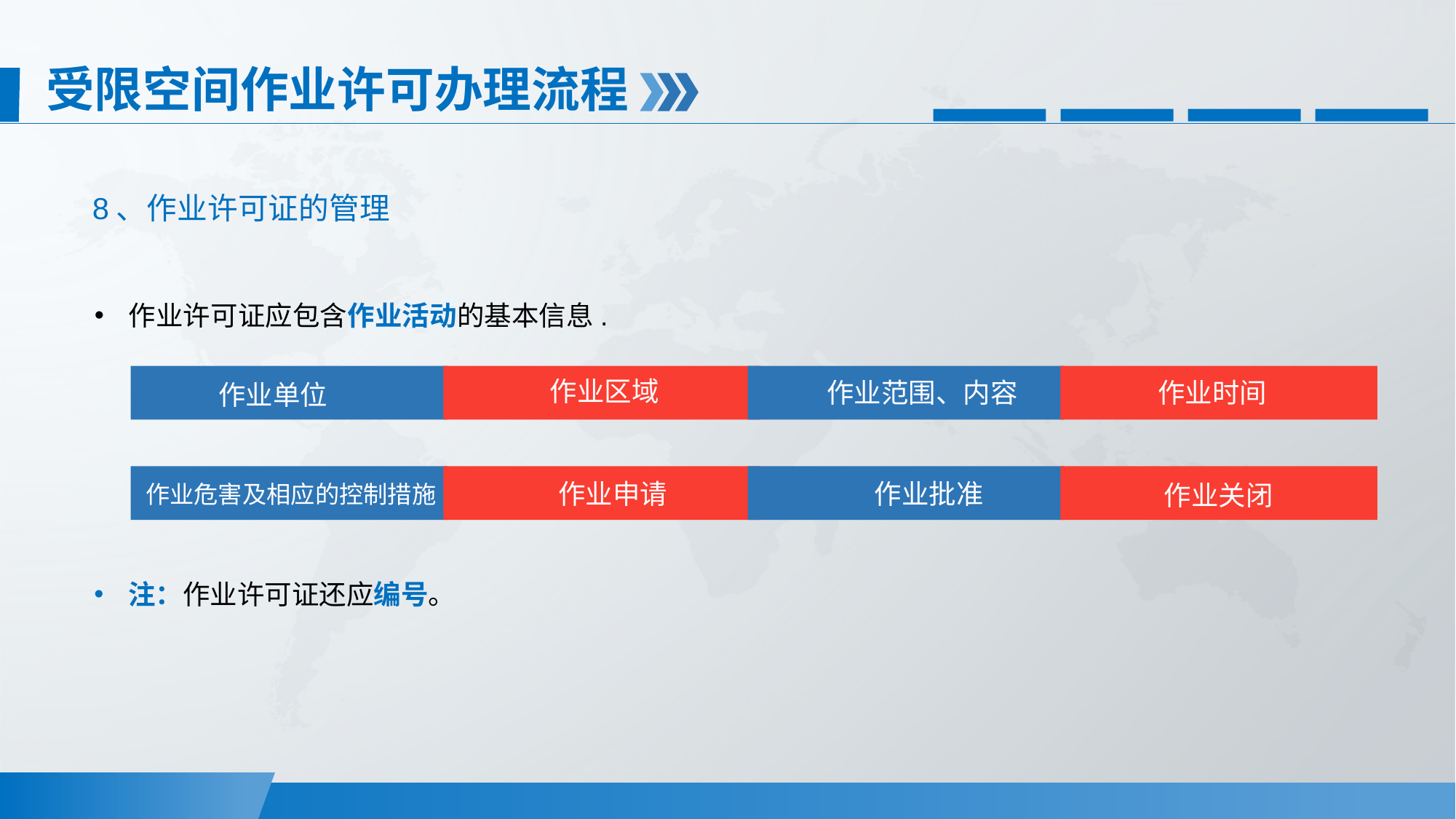

受限空间作业许可办理流程

8、作业许可证的管理
作业许可证应包含作业活动的基本信息.

作业区域
	作业范围、内容
作业时间
作业单位

作业关闭
作业申请
作业批准
作业危害及相应的控制措施
注：作业许可证还应编号。